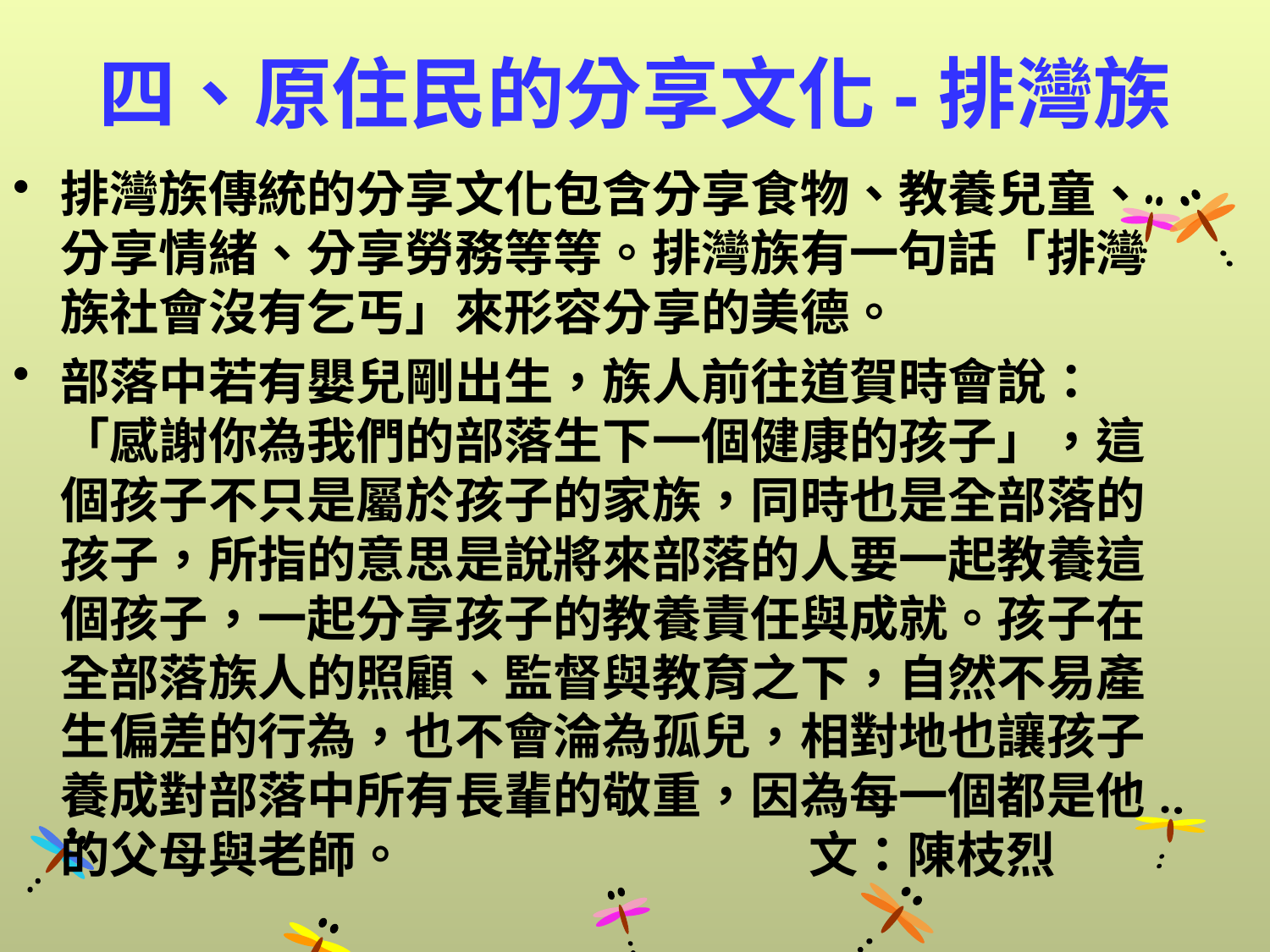

# 四、原住民的分享文化-排灣族
排灣族傳統的分享文化包含分享食物、教養兒童、分享情緒、分享勞務等等。排灣族有一句話「排灣族社會沒有乞丐」來形容分享的美德。
部落中若有嬰兒剛出生，族人前往道賀時會說：「感謝你為我們的部落生下一個健康的孩子」，這個孩子不只是屬於孩子的家族，同時也是全部落的孩子，所指的意思是說將來部落的人要一起教養這個孩子，一起分享孩子的教養責任與成就。孩子在全部落族人的照顧、監督與教育之下，自然不易產生偏差的行為，也不會淪為孤兒，相對地也讓孩子養成對部落中所有長輩的敬重，因為每一個都是他的父母與老師。                                    文：陳枝烈